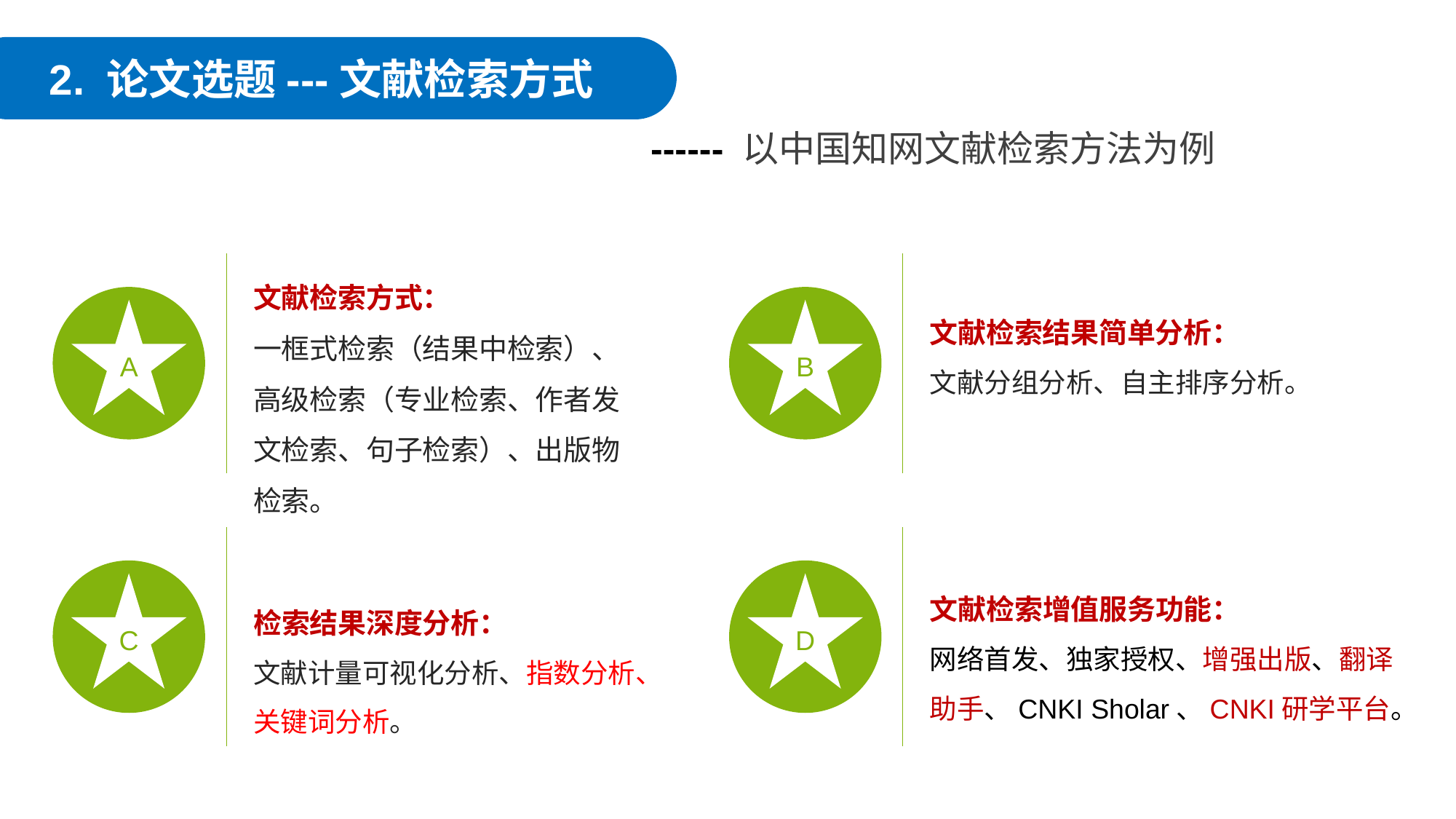

2. 论文选题---文献检索方式
------ 以中国知网文献检索方法为例
文献检索结果简单分析：
文献分组分析、自主排序分析。

B
文献检索方式：
一框式检索（结果中检索）、高级检索（专业检索、作者发文检索、句子检索）、出版物检索。

A
文献检索增值服务功能：
网络首发、独家授权、增强出版、翻译助手、CNKI Sholar、CNKI研学平台。

D
检索结果深度分析：
文献计量可视化分析、指数分析、关键词分析。

C